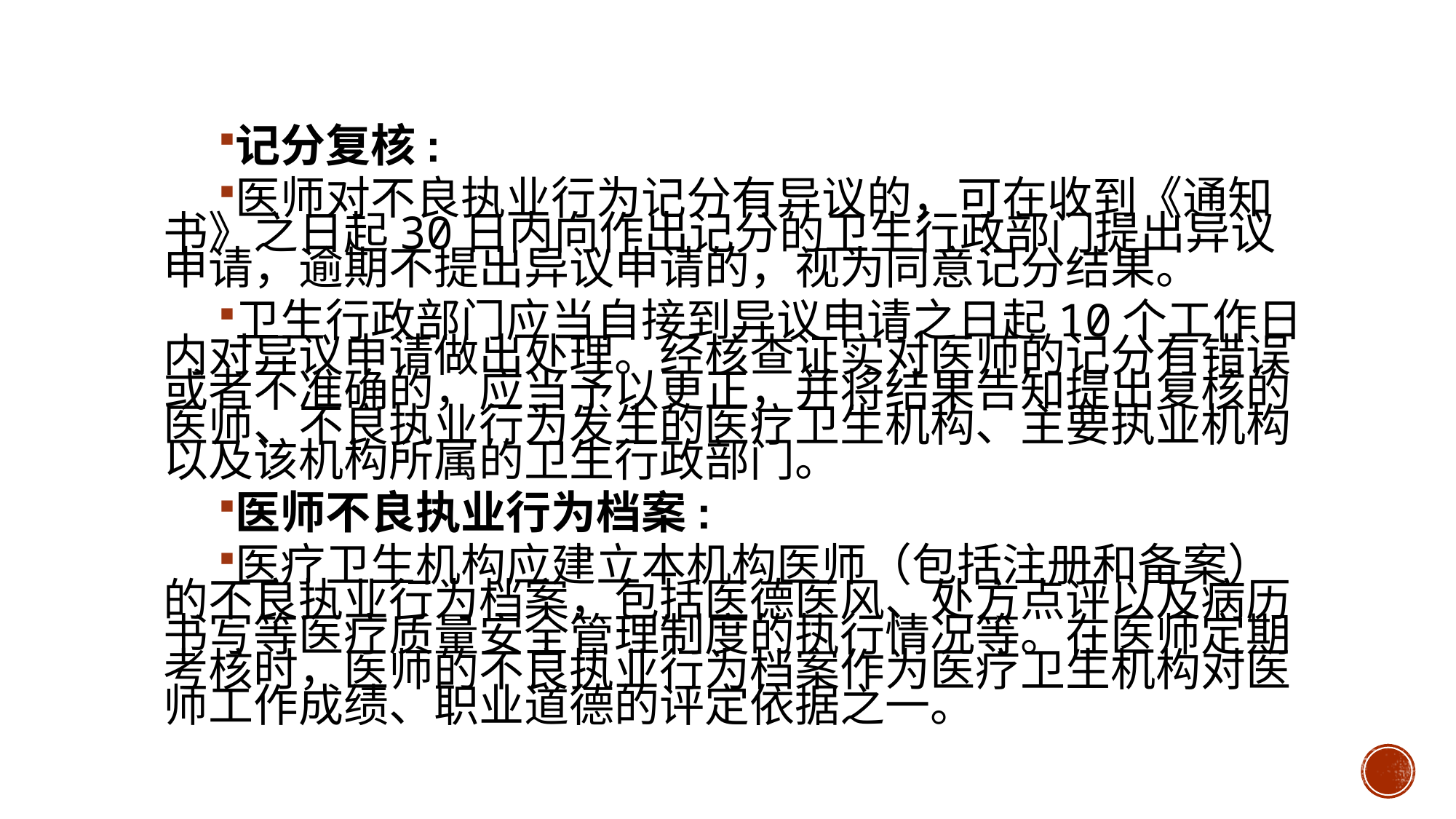

记分复核:
医师对不良执业行为记分有异议的，可在收到《通知书》之日起30日内向作出记分的卫生行政部门提出异议申请，逾期不提出异议申请的，视为同意记分结果。
卫生行政部门应当自接到异议申请之日起10个工作日内对异议申请做出处理。经核查证实对医师的记分有错误或者不准确的，应当予以更正，并将结果告知提出复核的医师、不良执业行为发生的医疗卫生机构、主要执业机构以及该机构所属的卫生行政部门。
医师不良执业行为档案:
医疗卫生机构应建立本机构医师（包括注册和备案）的不良执业行为档案，包括医德医风、处方点评以及病历书写等医疗质量安全管理制度的执行情况等。在医师定期考核时，医师的不良执业行为档案作为医疗卫生机构对医师工作成绩、职业道德的评定依据之一。